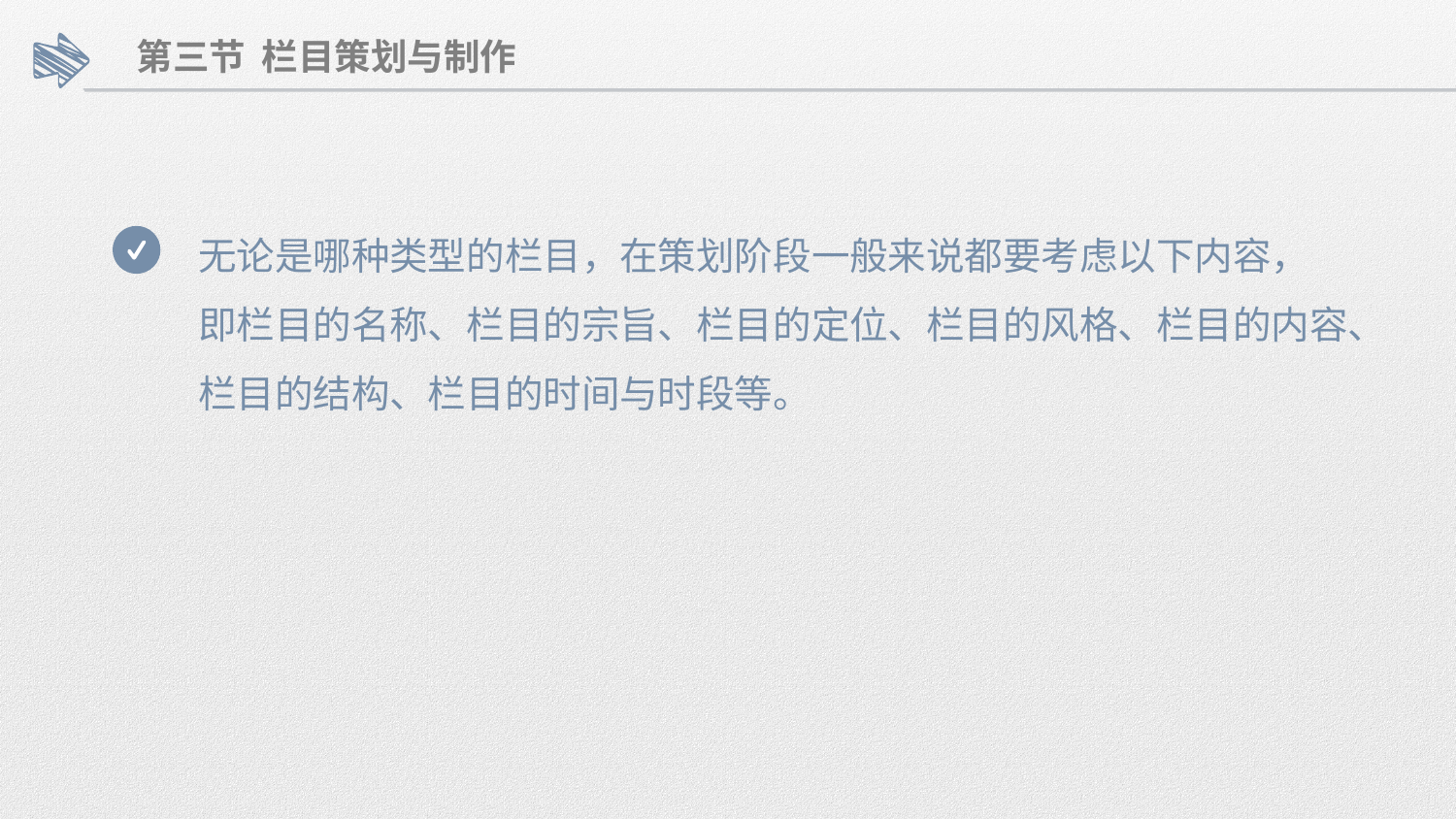

第三节  栏目策划与制作
无论是哪种类型的栏目，在策划阶段一般来说都要考虑以下内容，
即栏目的名称、栏目的宗旨、栏目的定位、栏目的风格、栏目的内容、
栏目的结构、栏目的时间与时段等。